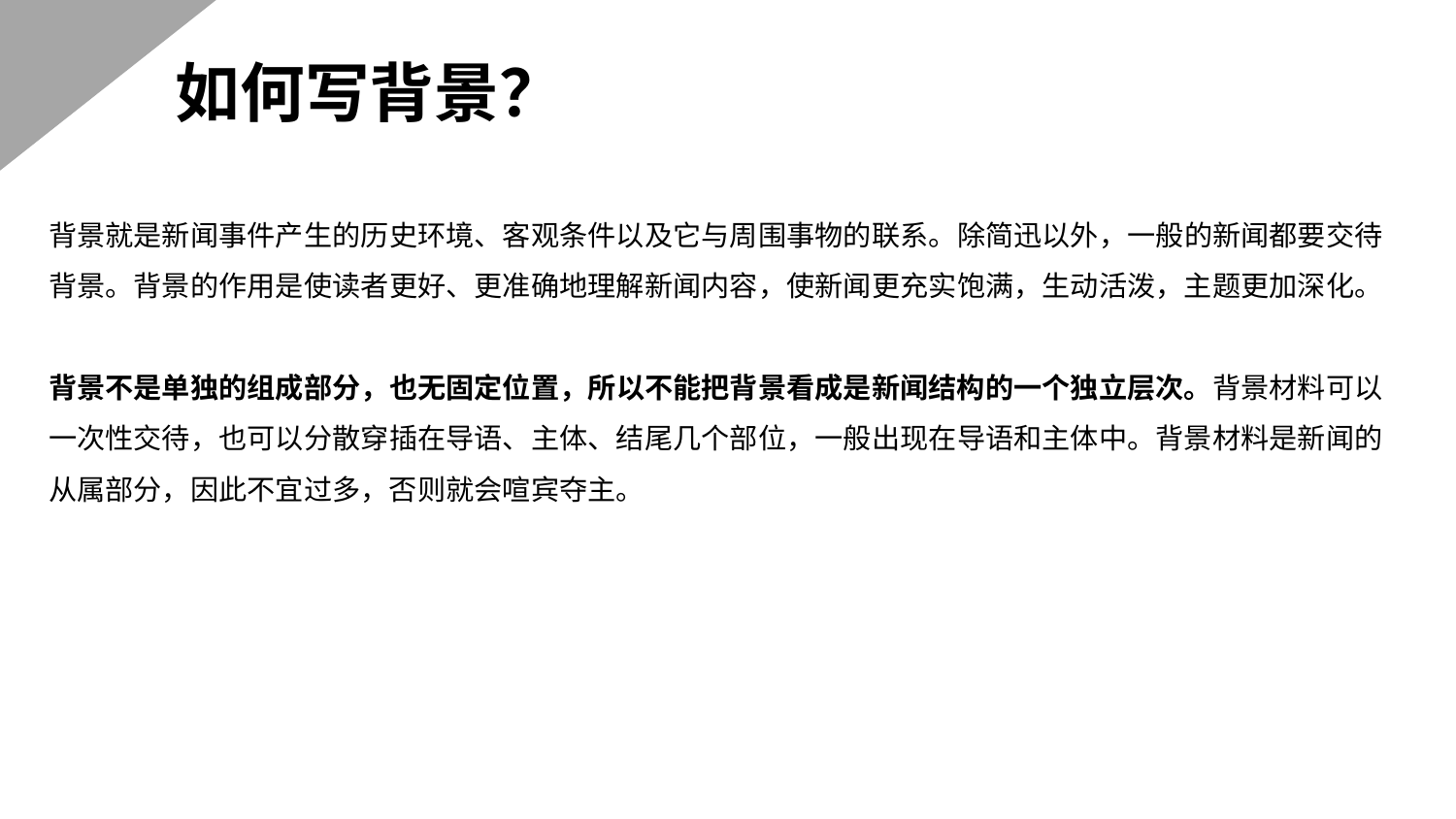

如何写背景？
背景就是新闻事件产生的历史环境、客观条件以及它与周围事物的联系。除简迅以外，一般的新闻都要交待背景。背景的作用是使读者更好、更准确地理解新闻内容，使新闻更充实饱满，生动活泼，主题更加深化。
背景不是单独的组成部分，也无固定位置，所以不能把背景看成是新闻结构的一个独立层次。背景材料可以一次性交待，也可以分散穿插在导语、主体、结尾几个部位，一般出现在导语和主体中。背景材料是新闻的从属部分，因此不宜过多，否则就会喧宾夺主。